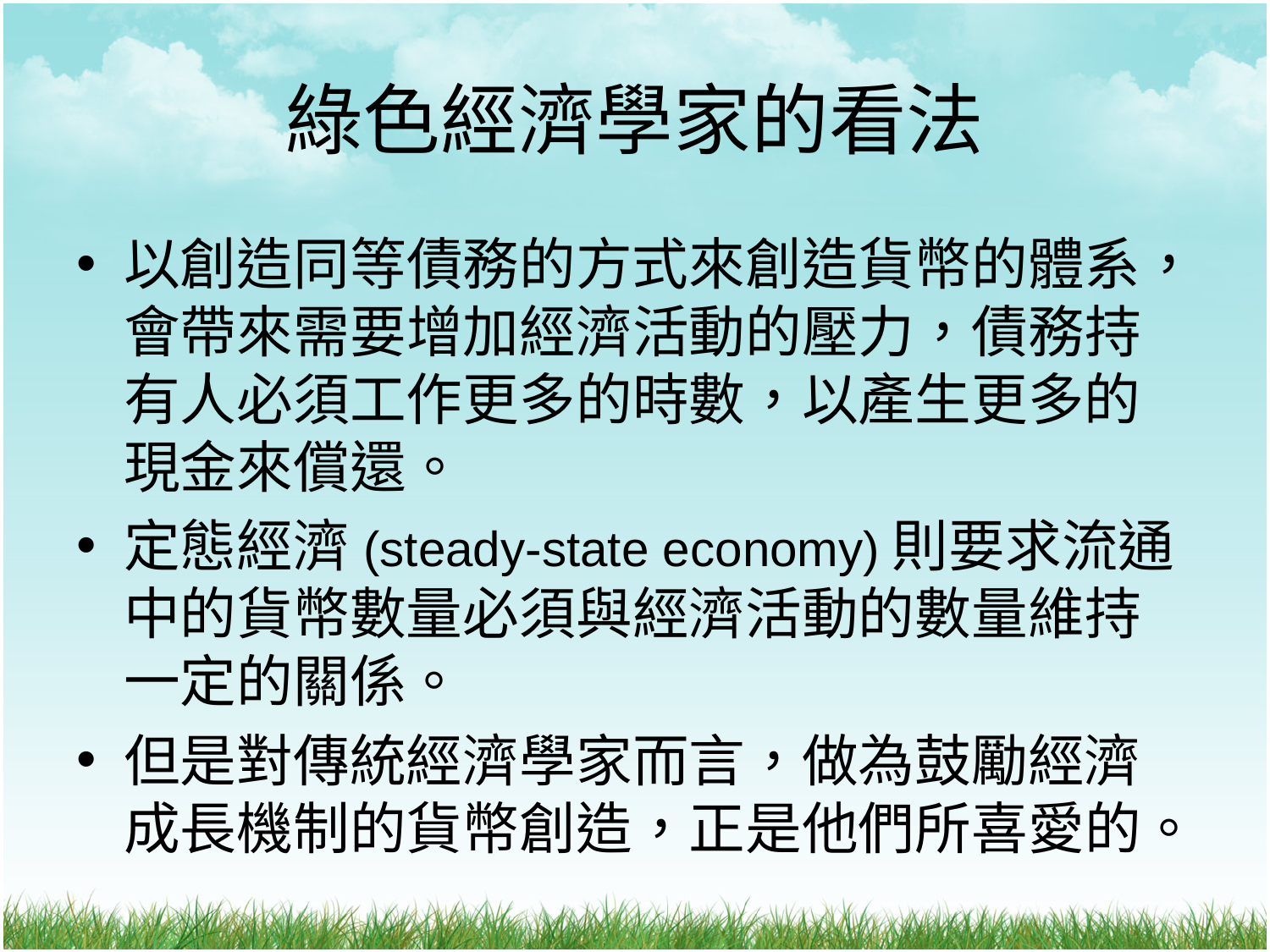

# 綠色經濟學家的看法
以創造同等債務的方式來創造貨幣的體系，會帶來需要增加經濟活動的壓力，債務持有人必須工作更多的時數，以產生更多的現金來償還。
定態經濟(steady-state economy)則要求流通中的貨幣數量必須與經濟活動的數量維持一定的關係。
但是對傳統經濟學家而言，做為鼓勵經濟成長機制的貨幣創造，正是他們所喜愛的。